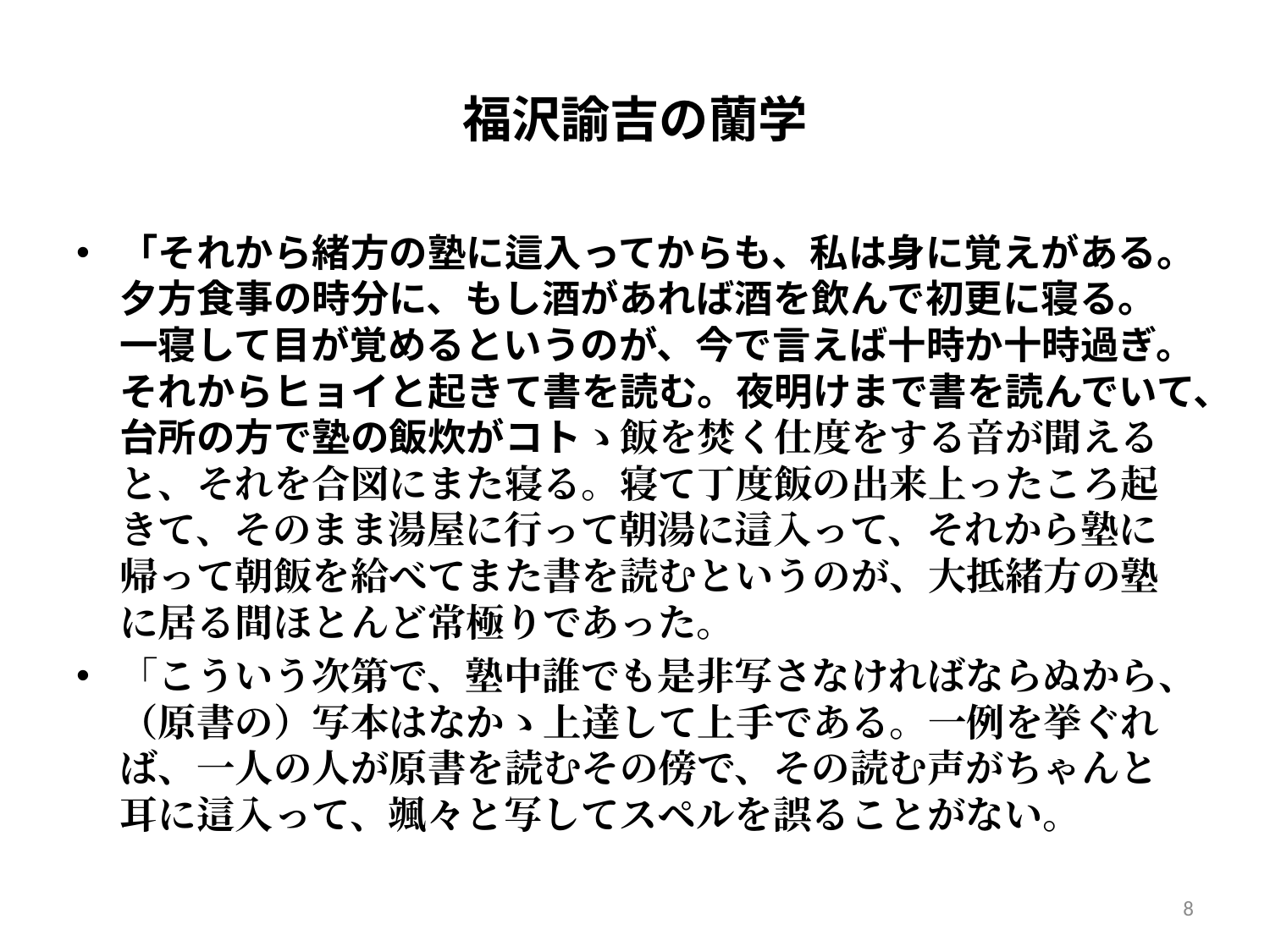

# 福沢諭吉の蘭学
「それから緒方の塾に這入ってからも、私は身に覚えがある。夕方食事の時分に、もし酒があれば酒を飲んで初更に寝る。一寝して目が覚めるというのが、今で言えば十時か十時過ぎ。それからヒョイと起きて書を読む。夜明けまで書を読んでいて、台所の方で塾の飯炊がコトゝ飯を焚く仕度をする音が聞えると、それを合図にまた寝る。寝て丁度飯の出来上ったころ起きて、そのまま湯屋に行って朝湯に這入って、それから塾に帰って朝飯を給べてまた書を読むというのが、大抵緒方の塾に居る間ほとんど常極りであった。
「こういう次第で、塾中誰でも是非写さなければならぬから、（原書の）写本はなかゝ上達して上手である。一例を挙ぐれば、一人の人が原書を読むその傍で、その読む声がちゃんと耳に這入って、颯々と写してスペルを誤ることがない。
8